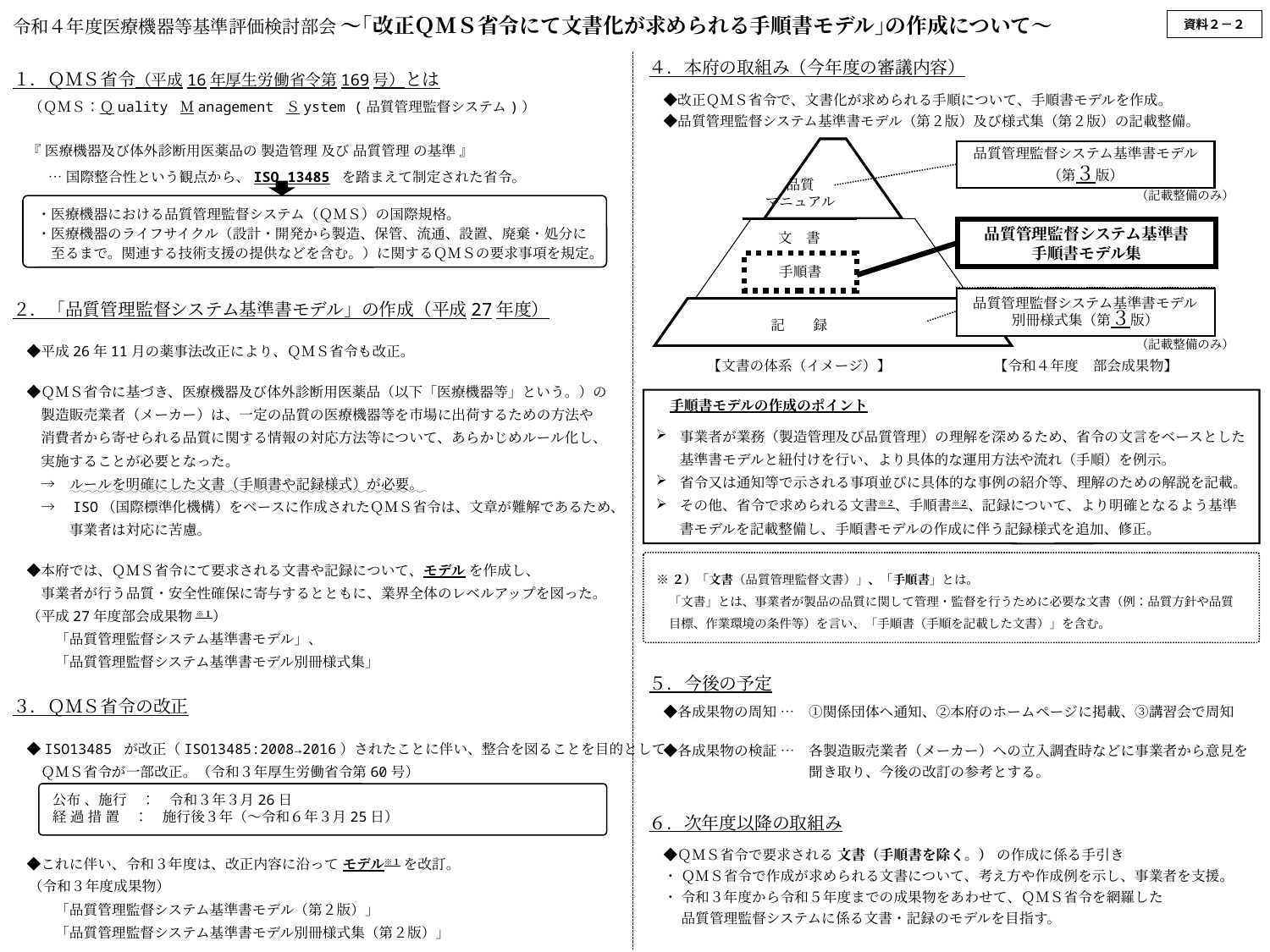

# 令和４年度医療機器等基準評価検討部会 ～｢改正ＱＭＳ省令にて文書化が求められる手順書モデル｣の作成について～
資料２－２
４．本府の取組み（今年度の審議内容）

　◆改正ＱＭＳ省令で、文書化が求められる手順について、手順書モデルを作成。
　◆品質管理監督システム基準書モデル（第２版）及び様式集（第２版）の記載整備。

５．今後の予定

　◆各成果物の周知 …　①関係団体へ通知、②本府のホームページに掲載、③講習会で周知

　◆各成果物の検証 …　各製造販売業者（メーカー）への立入調査時などに事業者から意見を
　　　　　　　　　　　 聞き取り、今後の改訂の参考とする。

６．次年度以降の取組み

　◆ＱＭＳ省令で要求される 文書（手順書を除く。） の作成に係る手引き
　・ ＱＭＳ省令で作成が求められる文書について、考え方や作成例を示し、事業者を支援。
　・ 令和３年度から令和５年度までの成果物をあわせて、ＱＭＳ省令を網羅した
　　 品質管理監督システムに係る文書・記録のモデルを目指す。
１．ＱＭＳ省令（平成16年厚生労働省令第169号）とは
     （ＱＭＳ：Ｑuality Ｍanagement Ｓystem (品質管理監督システム)）

   『 医療機器及び体外診断用医薬品の 製造管理 及び 品質管理 の基準 』
 　　… 国際整合性という観点から、ISO 13485 を踏まえて制定された省令。

２．「品質管理監督システム基準書モデル」の作成（平成27年度）

　◆平成26年11月の薬事法改正により、ＱＭＳ省令も改正。

　◆ＱＭＳ省令に基づき、医療機器及び体外診断用医薬品（以下「医療機器等」という。）の
　　製造販売業者（メーカー）は、一定の品質の医療機器等を市場に出荷するための方法や
　　消費者から寄せられる品質に関する情報の対応方法等について、あらかじめルール化し、
　　実施することが必要となった。
　　→　ルールを明確にした文書（手順書や記録様式）が必要。
　　→　ISO（国際標準化機構）をベースに作成されたＱＭＳ省令は、文章が難解であるため、
　　　　事業者は対応に苦慮。

　◆本府では、ＱＭＳ省令にて要求される文書や記録について、モデル を作成し、
　　事業者が行う品質・安全性確保に寄与するとともに、業界全体のレベルアップを図った。
   （平成27年度部会成果物 ※１）
　　　「品質管理監督システム基準書モデル」、
　　　「品質管理監督システム基準書モデル別冊様式集」

３．ＱＭＳ省令の改正

　◆ISO13485 が改正（ISO13485:2008→2016）されたことに伴い、整合を図ることを目的として
　　ＱＭＳ省令が一部改正。（令和３年厚生労働省令第60号）

　◆これに伴い、令和３年度は、改正内容に沿って モデル※１ を改訂。
　（令和３年度成果物）
　　　「品質管理監督システム基準書モデル（第２版）」
　　　「品質管理監督システム基準書モデル別冊様式集（第２版）」

記　　録
【文書の体系（イメージ）】
品質管理監督システム基準書モデル
（第３版）

品質
マニュアル

（記載整備のみ）
・医療機器における品質管理監督システム（ＱＭＳ）の国際規格。
・医療機器のライフサイクル（設計・開発から製造、保管、流通、設置、廃棄・処分に
　至るまで。関連する技術支援の提供などを含む。）に関するＱＭＳの要求事項を規定。
品質管理監督システム基準書
手順書モデル集

文　書

手順書
品質管理監督システム基準書モデル
別冊様式集（第３版）

（記載整備のみ）
【令和４年度　部会成果物】
　手順書モデルの作成のポイント

事業者が業務（製造管理及び品質管理）の理解を深めるため、省令の文言をベースとした基準書モデルと紐付けを行い、より具体的な運用方法や流れ（手順）を例示。
省令又は通知等で示される事項並びに具体的な事例の紹介等、理解のための解説を記載。
その他、省令で求められる文書※２、手順書※２、記録について、より明確となるよう基準書モデルを記載整備し、手順書モデルの作成に伴う記録様式を追加、修正。
※２）「文書（品質管理監督文書）」、「手順書」とは。
　「文書」とは、事業者が製品の品質に関して管理・監督を行うために必要な文書（例：品質方針や品質
　目標、作業環境の条件等）を言い、「手順書（手順を記載した文書）」を含む。
公布 、施行　：　令和３年３月26日
経 過 措 置　：　施行後３年（～令和６年３月25日）